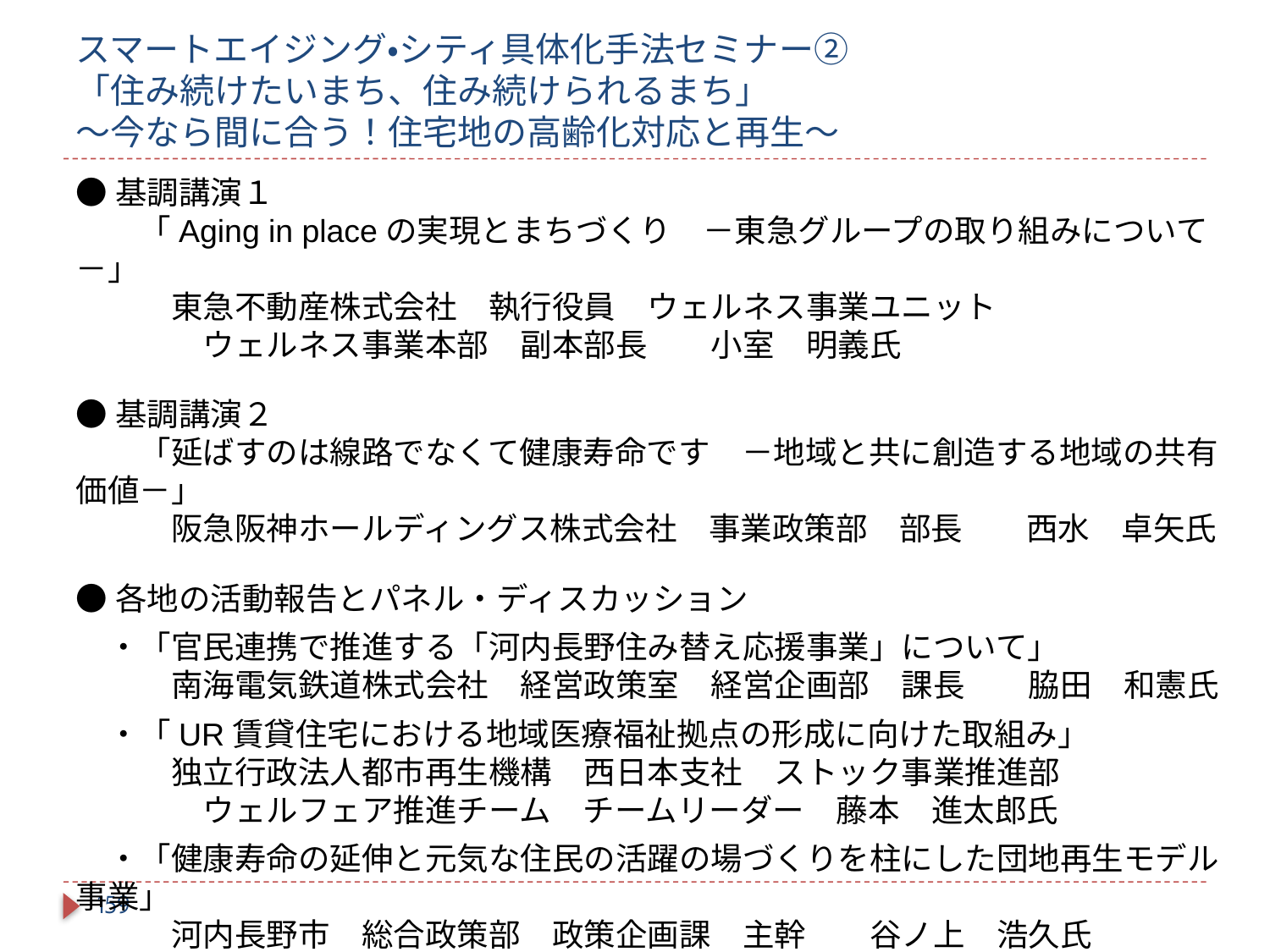

# スマートエイジング・シティ具体化手法セミナー② 「住み続けたいまち、住み続けられるまち」 ～今なら間に合う！住宅地の高齢化対応と再生～
●基調講演１
　　「Aging in placeの実現とまちづくり　－東急グループの取り組みについて－」
　　　東急不動産株式会社　執行役員　ウェルネス事業ユニット　
　　　　ウェルネス事業本部　副本部長　　小室　明義氏

●基調講演２
　　「延ばすのは線路でなくて健康寿命です　－地域と共に創造する地域の共有価値－」
　　　阪急阪神ホールディングス株式会社　事業政策部　部長　　西水　卓矢氏

●各地の活動報告とパネル・ディスカッション
　・「官民連携で推進する「河内長野住み替え応援事業」について」
　　　南海電気鉄道株式会社　経営政策室　経営企画部　課長　　脇田　和憲氏
　・「UR賃貸住宅における地域医療福祉拠点の形成に向けた取組み」
　　　独立行政法人都市再生機構　西日本支社　ストック事業推進部　
　　　　ウェルフェア推進チーム　チームリーダー　藤本　進太郎氏
　・「健康寿命の延伸と元気な住民の活躍の場づくりを柱にした団地再生モデル事業」
　　　河内長野市　総合政策部　政策企画課　主幹　　谷ノ上　浩久氏
●資料：http://www.pref.osaka.lg.jp/jigyochosei/sac_torikumi/sac_seminar2.html

159